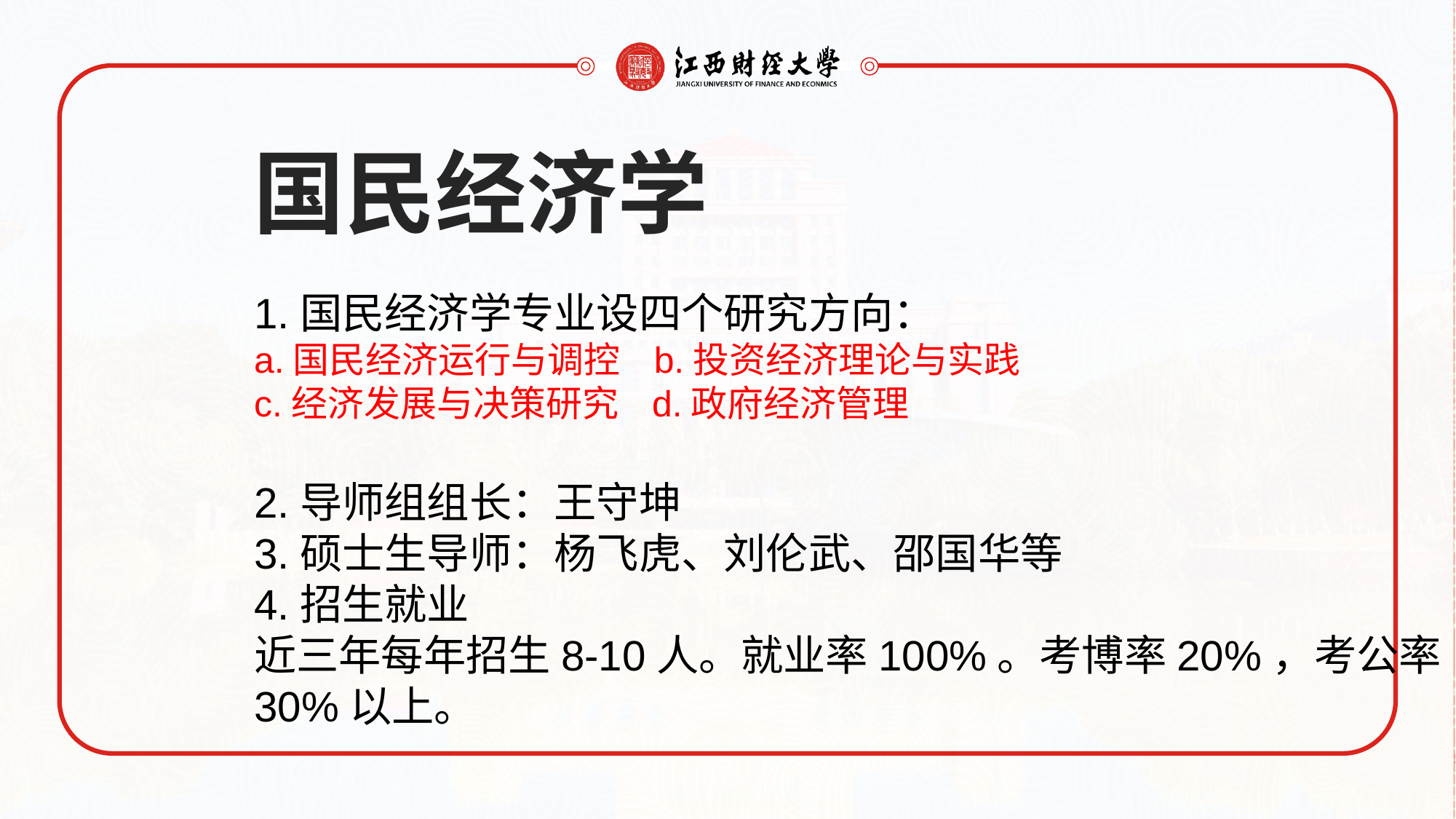

国民经济学
1.国民经济学专业设四个研究方向：
a.国民经济运行与调控   b.投资经济理论与实践
c.经济发展与决策研究   d.政府经济管理

2.导师组组长：王守坤
3.硕士生导师：杨飞虎、刘伦武、邵国华等
4.招生就业
近三年每年招生8-10人。就业率100%。考博率20%，考公率30%以上。